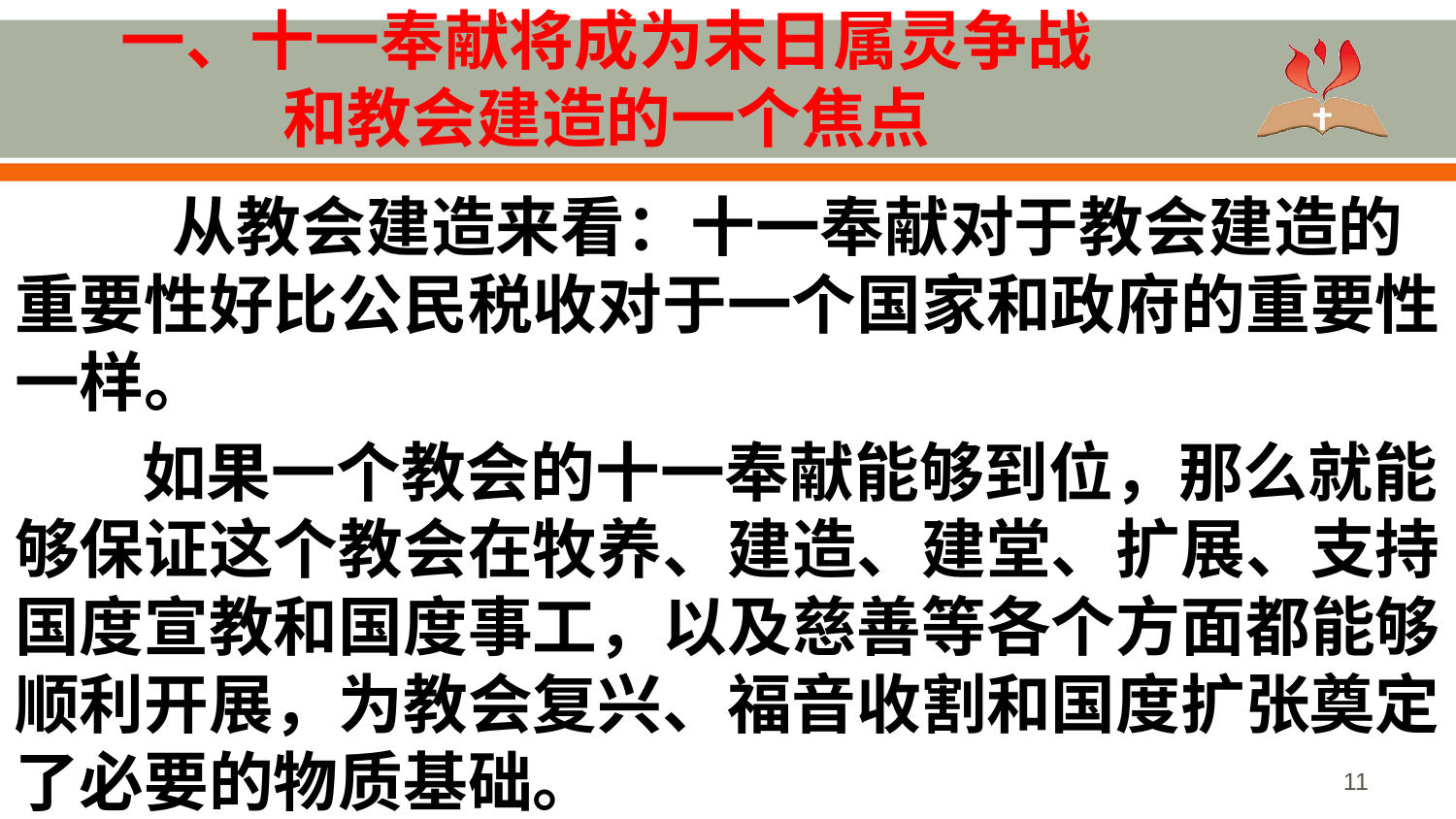

# 一、十一奉献将成为末日属灵争战 和教会建造的一个焦点
 从教会建造来看：十一奉献对于教会建造的重要性好比公民税收对于一个国家和政府的重要性一样。
如果一个教会的十一奉献能够到位，那么就能够保证这个教会在牧养、建造、建堂、扩展、支持国度宣教和国度事工，以及慈善等各个方面都能够顺利开展，为教会复兴、福音收割和国度扩张奠定了必要的物质基础。
11